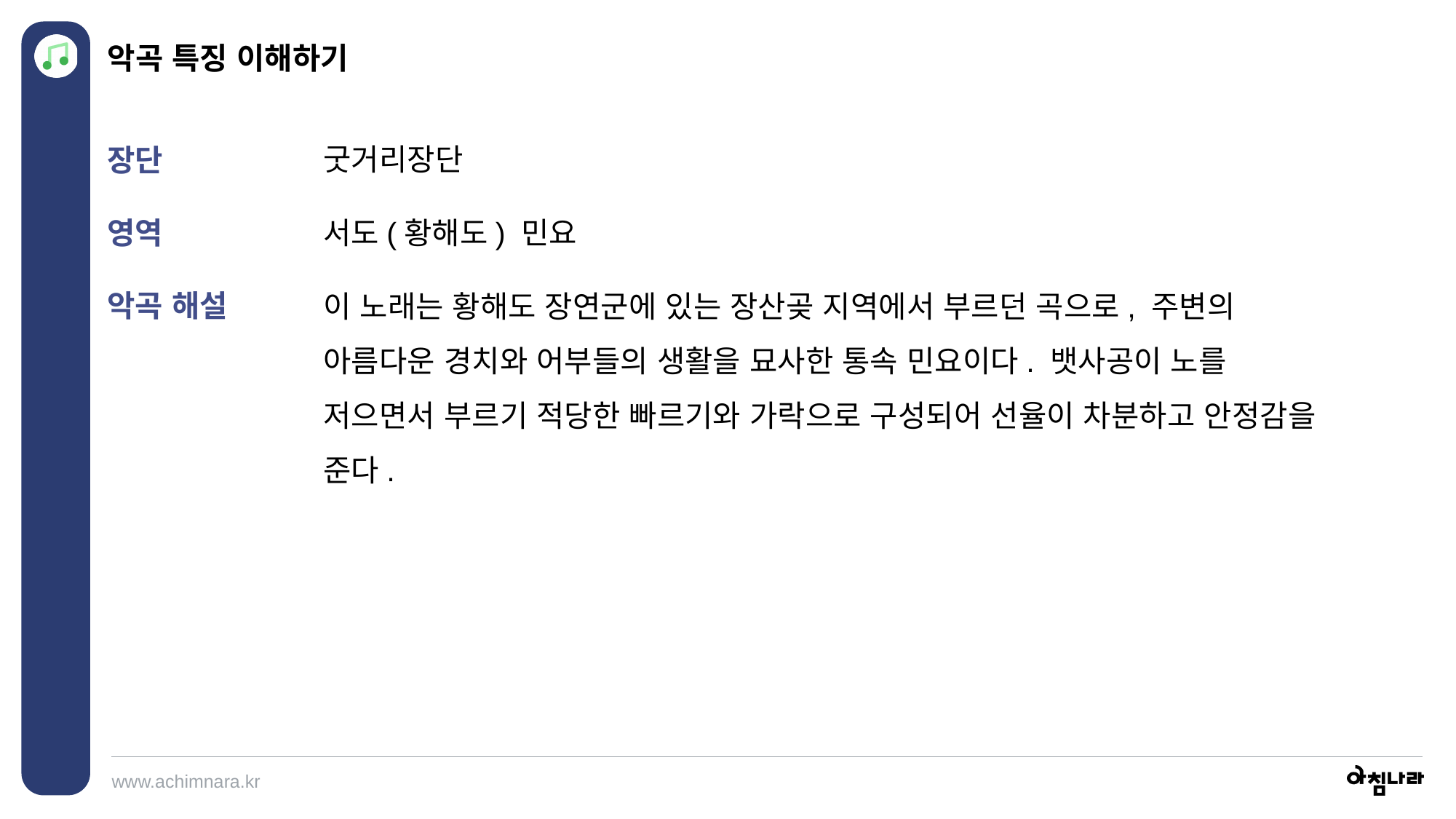

악곡 특징 이해하기
굿거리장단
서도(황해도) 민요
장단
영역
악곡 해설
이 노래는 황해도 장연군에 있는 장산곶 지역에서 부르던 곡으로, 주변의 아름다운 경치와 어부들의 생활을 묘사한 통속 민요이다. 뱃사공이 노를 저으면서 부르기 적당한 빠르기와 가락으로 구성되어 선율이 차분하고 안정감을 준다.